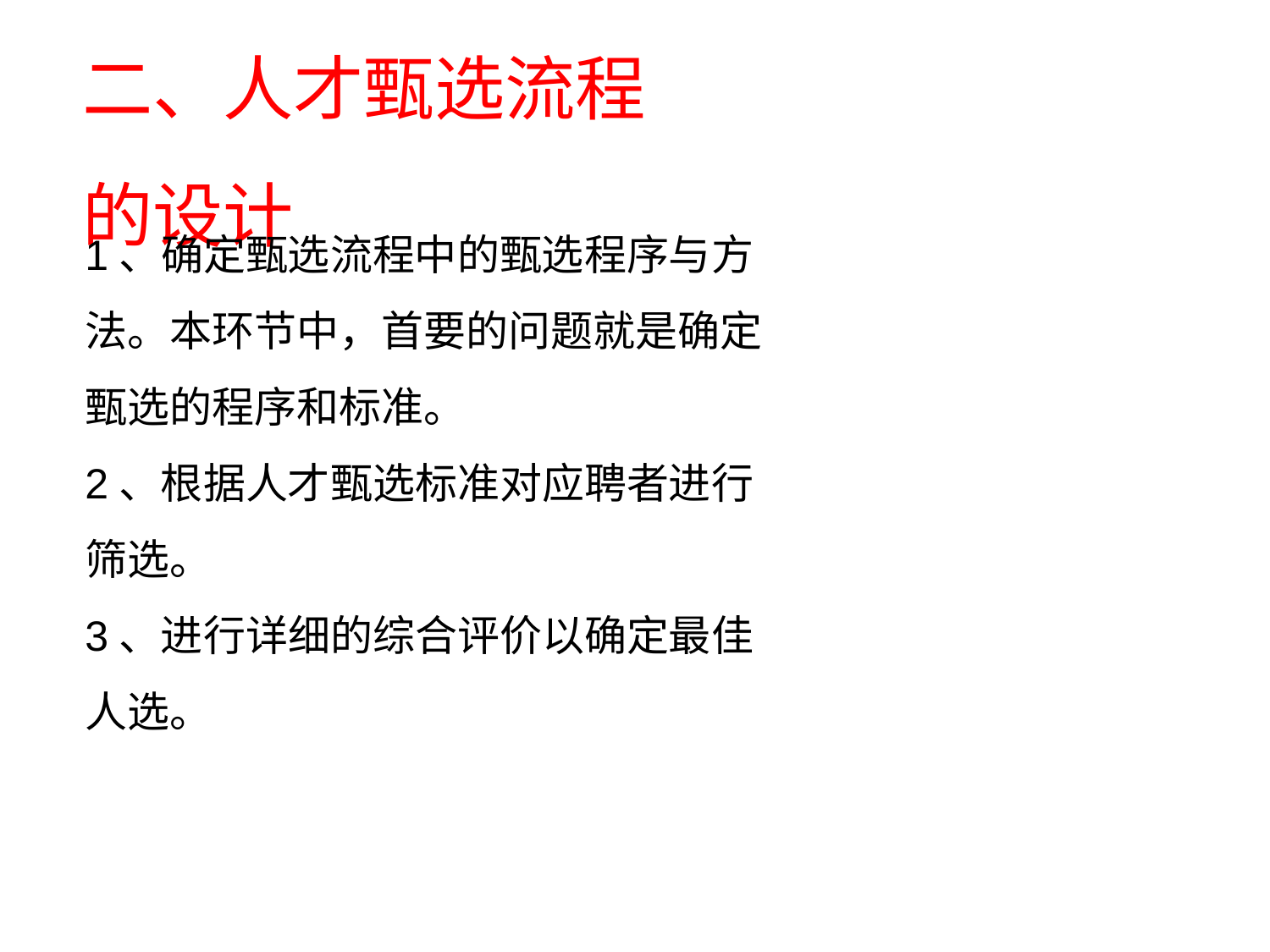

# 二、人才甄选流程的设计
1、确定甄选流程中的甄选程序与方法。本环节中，首要的问题就是确定甄选的程序和标准。
2、根据人才甄选标准对应聘者进行筛选。
3、进行详细的综合评价以确定最佳人选。